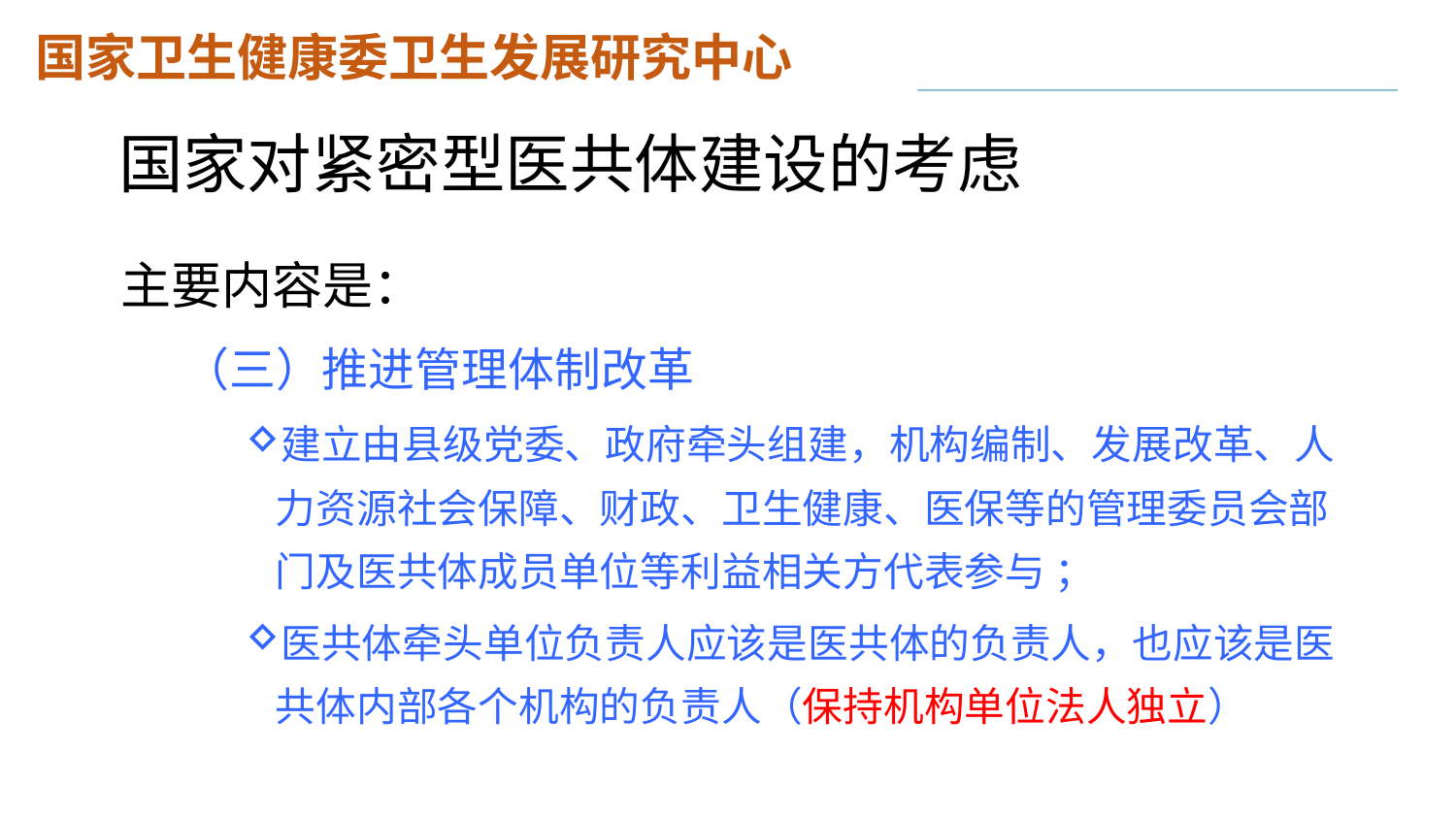

# 国家对紧密型医共体建设的考虑
主要内容是：
（三）推进管理体制改革
建立由县级党委、政府牵头组建，机构编制、发展改革、人力资源社会保障、财政、卫生健康、医保等的管理委员会部门及医共体成员单位等利益相关方代表参与 ；
医共体牵头单位负责人应该是医共体的负责人，也应该是医共体内部各个机构的负责人（保持机构单位法人独立）